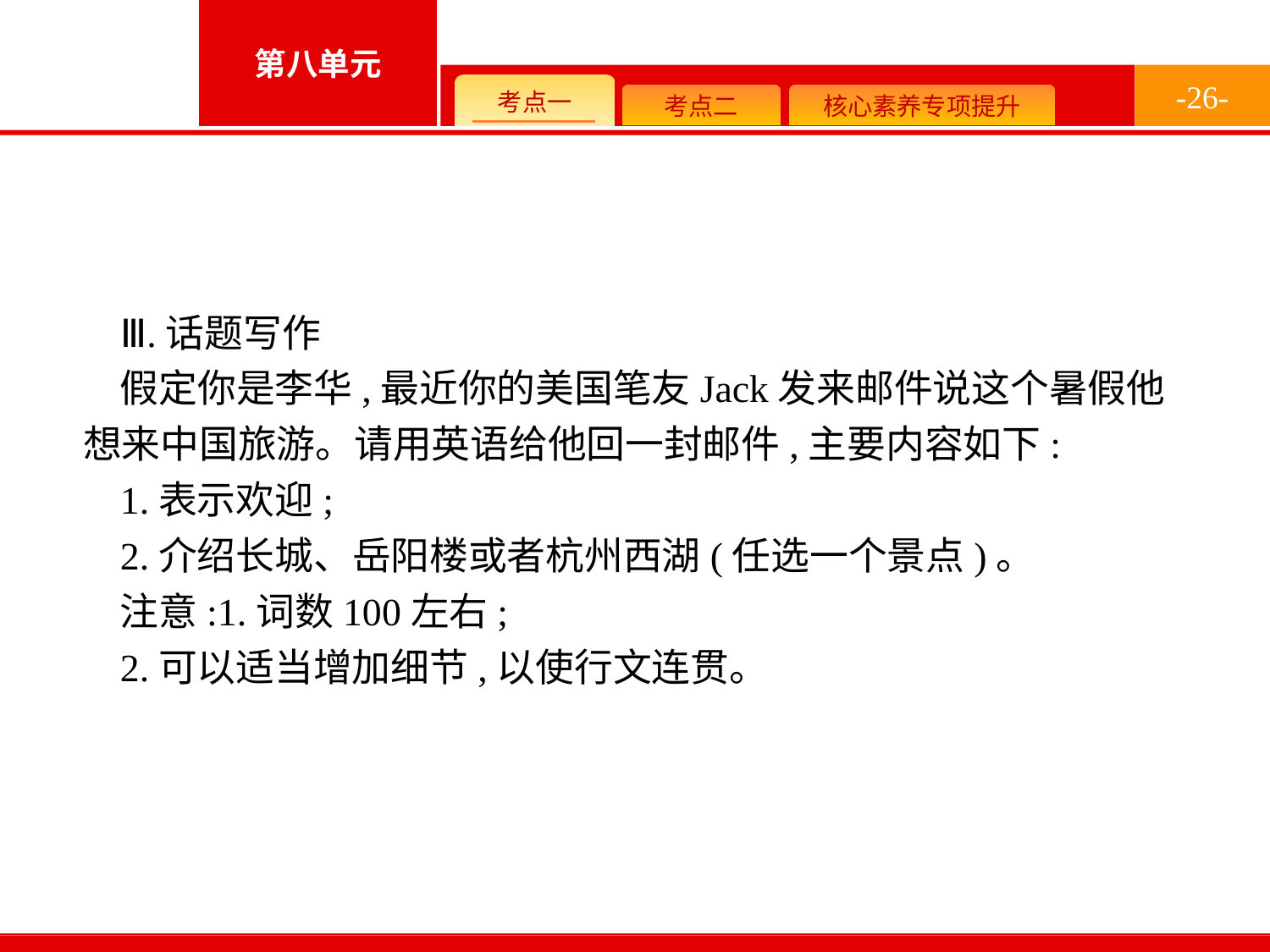

-26-
Ⅲ.话题写作
假定你是李华,最近你的美国笔友Jack发来邮件说这个暑假他想来中国旅游。请用英语给他回一封邮件,主要内容如下:
1.表示欢迎;
2.介绍长城、岳阳楼或者杭州西湖(任选一个景点)。
注意:1.词数100左右;
2.可以适当增加细节,以使行文连贯。